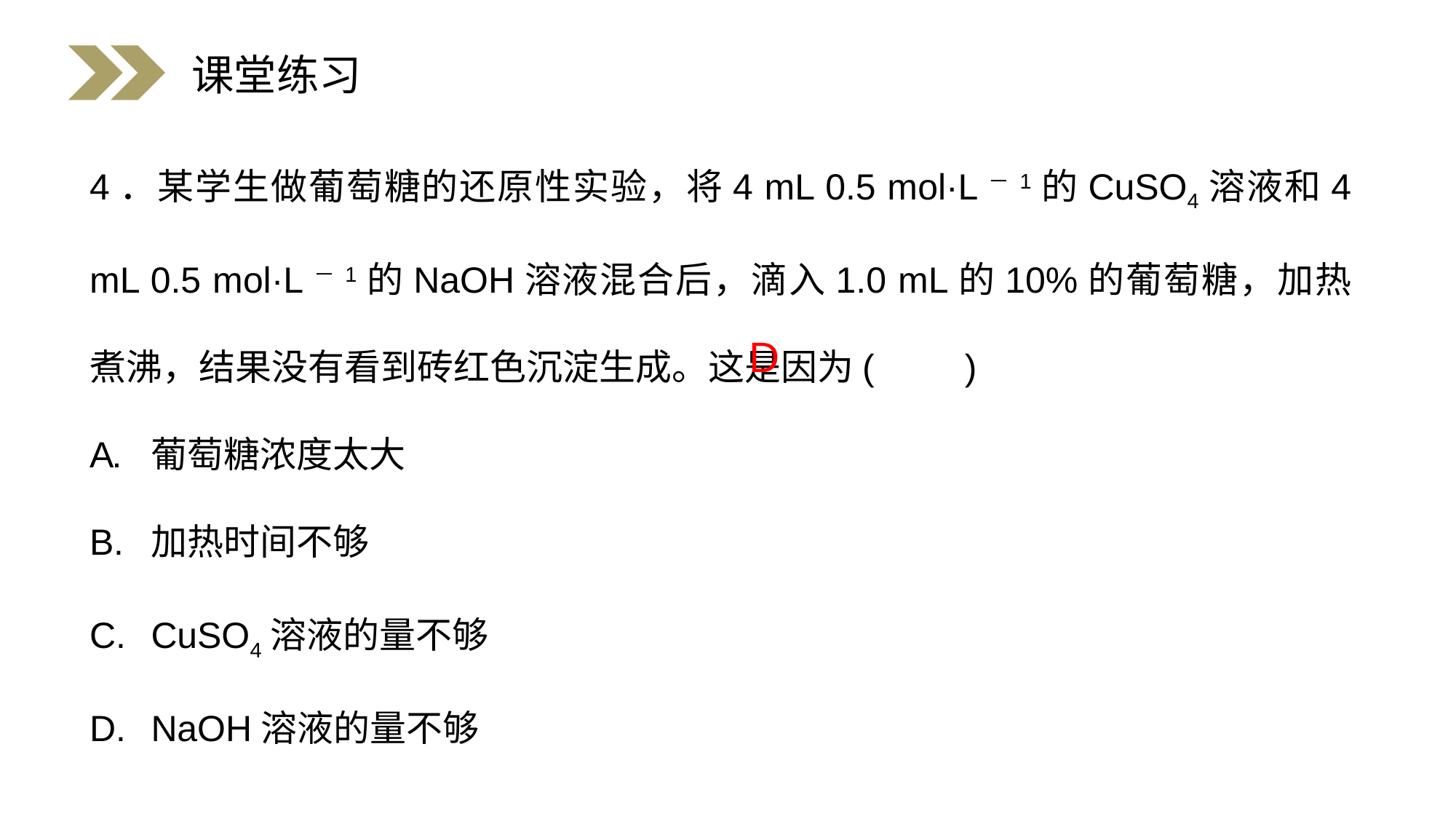

课堂练习
4．某学生做葡萄糖的还原性实验，将4 mL 0.5 mol·L－1的CuSO4溶液和4 mL 0.5 mol·L－1的NaOH溶液混合后，滴入1.0 mL的10%的葡萄糖，加热煮沸，结果没有看到砖红色沉淀生成。这是因为(　　)
葡萄糖浓度太大
加热时间不够
CuSO4溶液的量不够
NaOH溶液的量不够
D